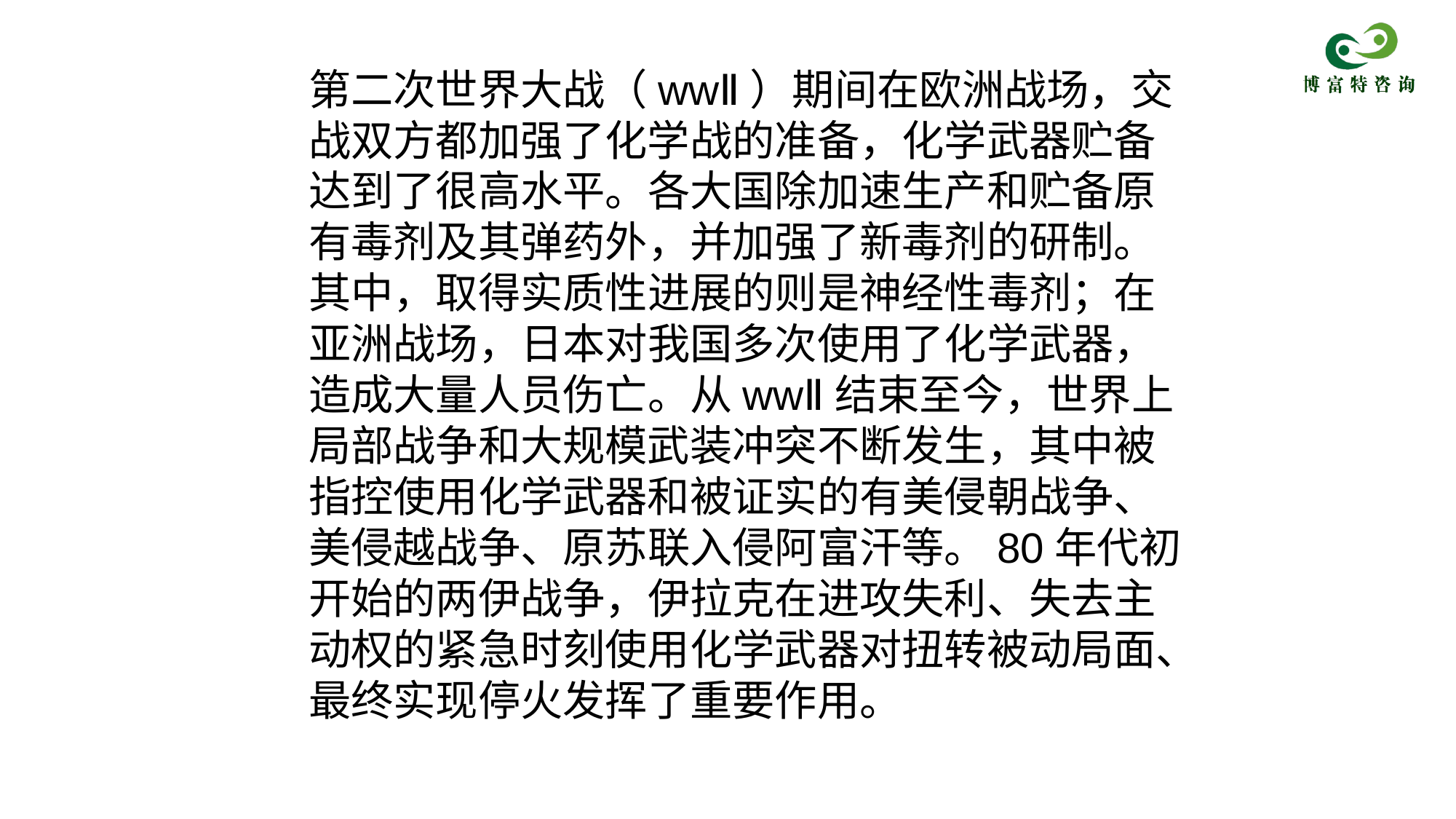

第二次世界大战（wwⅡ）期间在欧洲战场，交战双方都加强了化学战的准备，化学武器贮备达到了很高水平。各大国除加速生产和贮备原有毒剂及其弹药外，并加强了新毒剂的研制。其中，取得实质性进展的则是神经性毒剂；在亚洲战场，日本对我国多次使用了化学武器，造成大量人员伤亡。从wwⅡ结束至今，世界上局部战争和大规模武装冲突不断发生，其中被指控使用化学武器和被证实的有美侵朝战争、美侵越战争、原苏联入侵阿富汗等。80年代初开始的两伊战争，伊拉克在进攻失利、失去主动权的紧急时刻使用化学武器对扭转被动局面、最终实现停火发挥了重要作用。